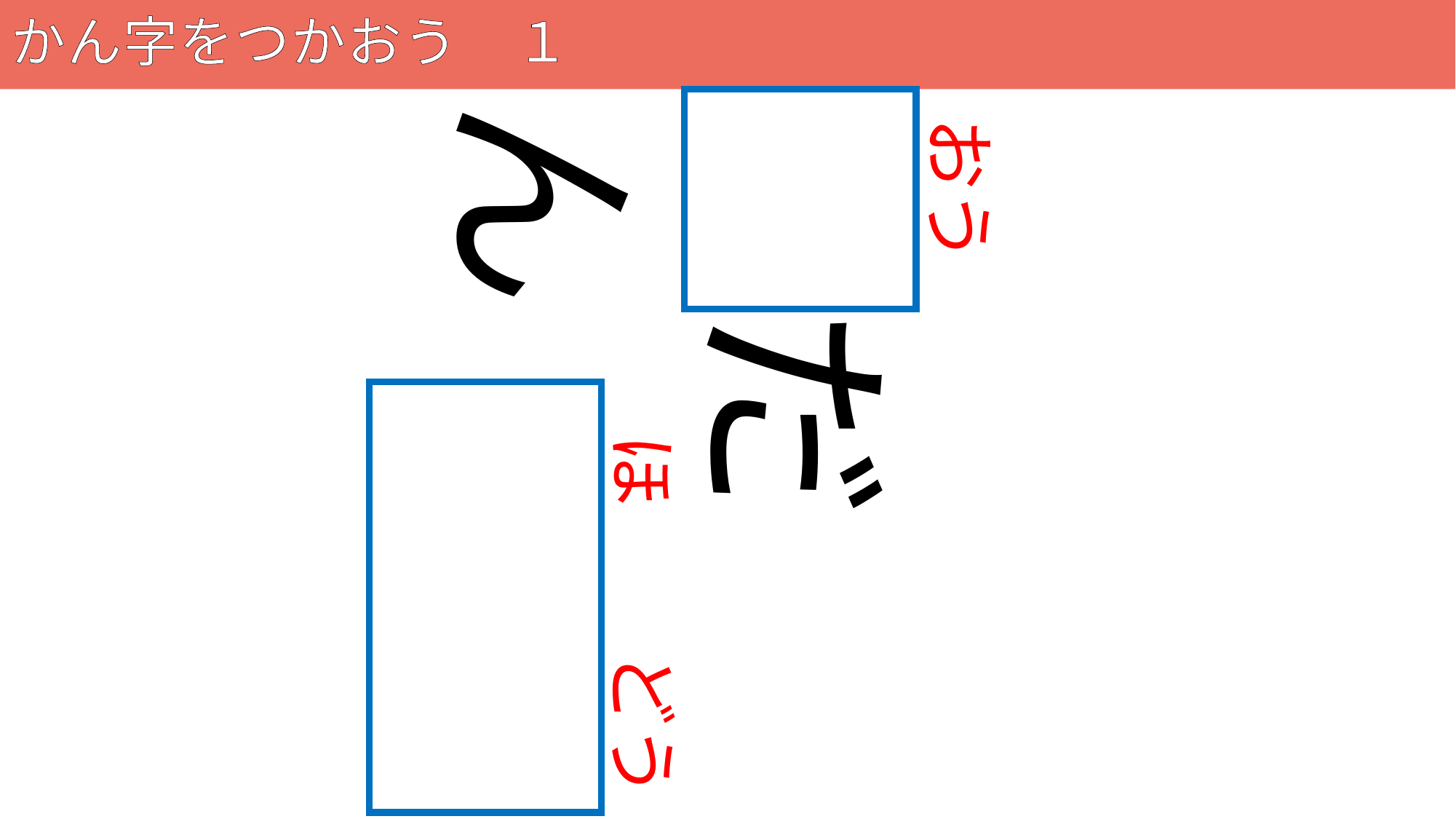

# かん字をつかおう　１
17
横だん

おう

歩道
ほ　　どう